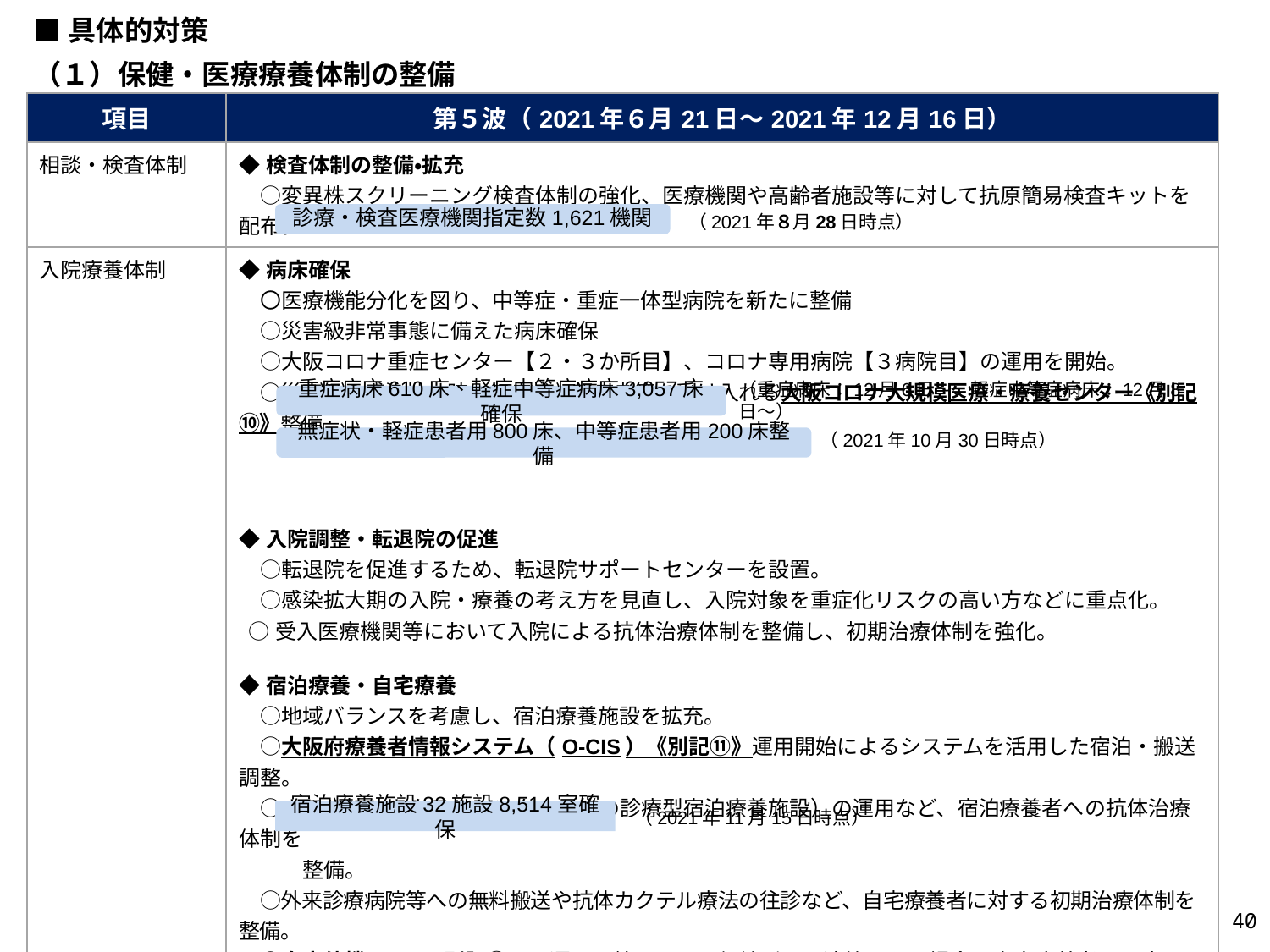

■具体的対策
（１）保健・医療療養体制の整備
| 項目 | 第５波（2021年６月21日～2021年12月16日） |
| --- | --- |
| 相談・検査体制 | ◆検査体制の整備・拡充 　○変異株スクリーニング検査体制の強化、医療機関や高齢者施設等に対して抗原簡易検査キットを配布。 |
| 入院療養体制 | ◆病床確保 　〇医療機能分化を図り、中等症・重症一体型病院を新たに整備 　○災害級非常事態に備えた病床確保 　○大阪コロナ重症センター【２・３か所目】、コロナ専用病院【３病院目】の運用を開始。 　○災害級の感染拡大時に無症状・軽症者等を受け入れる大阪コロナ大規模医療・療養センター《別記⑩》整備 ◆入院調整・転退院の促進 　○転退院を促進するため、転退院サポートセンターを設置。 　○感染拡大期の入院・療養の考え方を見直し、入院対象を重症化リスクの高い方などに重点化。 ○受入医療機関等において入院による抗体治療体制を整備し、初期治療体制を強化。 ◆宿泊療養・自宅療養 　○地域バランスを考慮し、宿泊療養施設を拡充。 　○大阪府療養者情報システム（O-CIS）《別記⑪》運用開始によるシステムを活用した宿泊・搬送調整。 　○ホテル抗体カクテルセンター（後の診療型宿泊療養施設）の運用など、宿泊療養者への抗体治療体制を 　　　整備。 　○外来診療病院等への無料搬送や抗体カクテル療法の往診など、自宅療養者に対する初期治療体制を整備。 　○自宅待機SOS≪別記⑫≫の運用開始により、保健所から連絡のない場合の自宅療養者の医療への 　　 アクセス体制を確保。 ◆その他 　○新型コロナ受診相談センターにおいて後遺症に関する相談受付を開始。 |
診療・検査医療機関指定数1,621機関
（2021年８月28日時点）
（重症病床：12月6日～、軽症中等症病床：12月8日～）
重症病床610床、軽症中等症病床3,057床確保
（2021年10月30日時点）
無症状・軽症患者用800床、中等症患者用200床整備
宿泊療養施設32施設8,514室確保
（2021年11月15日時点）
40